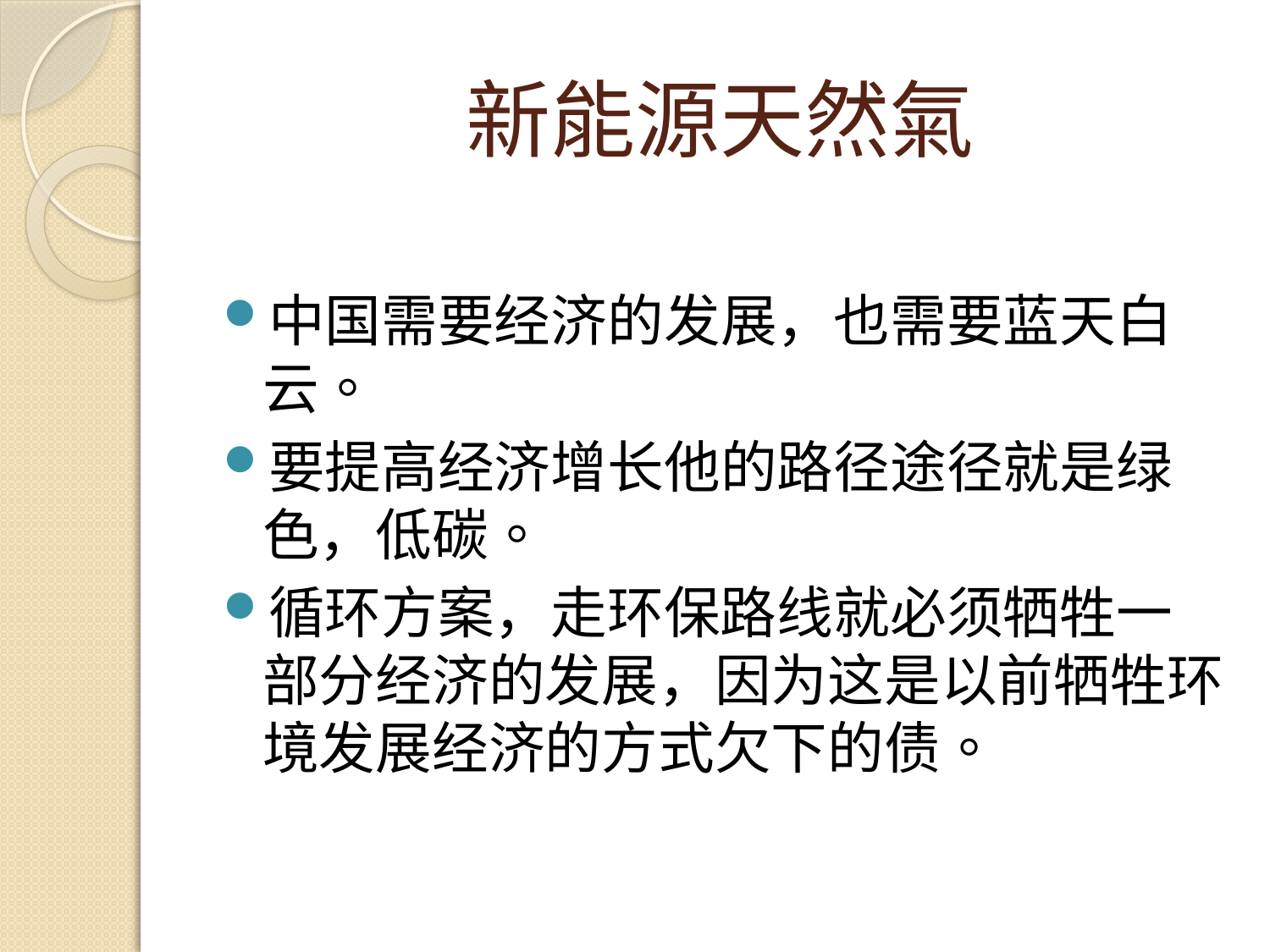

# 新能源天然氣

中国需要经济的发展，也需要蓝天白云。
要提高经济增长他的路径途径就是绿色，低碳。
循环方案，走环保路线就必须牺牲一部分经济的发展，因为这是以前牺牲环境发展经济的方式欠下的债。